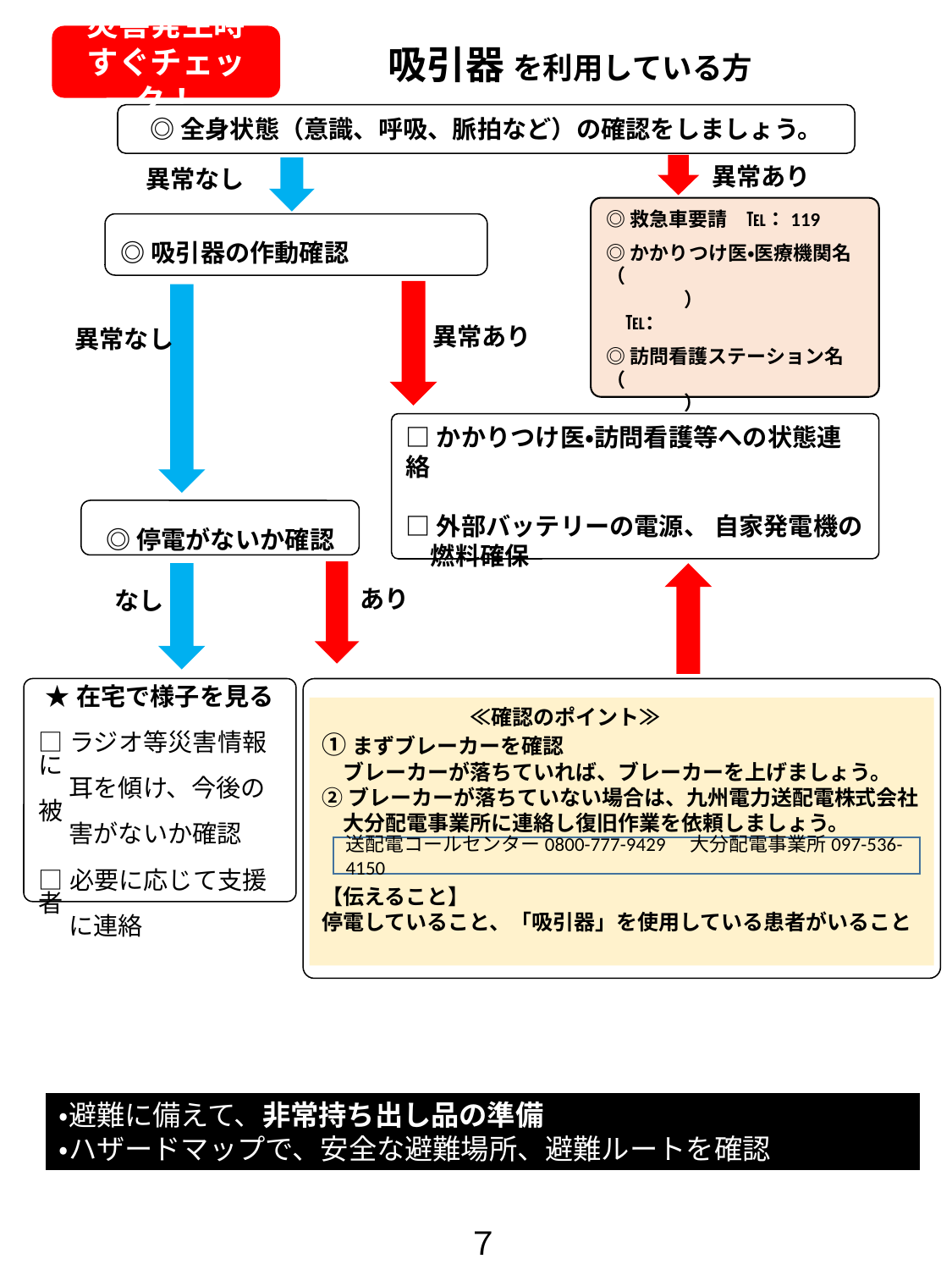

災害発生時
すぐチェック！
# 吸引器 を利用している方
◎全身状態（意識、呼吸、脈拍など）の確認をしましょう。

異常あり
異常なし

◎救急車要請　℡：119

◎かかりつけ医・医療機関名
（　　　　　　　　　　　　　　　　）
　℡：

◎訪問看護ステーション名
（　　　　　　　　　　　　　　　　）
　℡：
◎吸引器の作動確認

異常あり
異常なし
□かかりつけ医・訪問看護等への状態連絡

□外部バッテリーの電源、 自家発電機の
　燃料確保
◎停電がないか確認

あり
なし
★在宅で様子を見る

□ラジオ等災害情報に
　 耳を傾け、今後の被
　 害がないか確認

□必要に応じて支援者
　 に連絡

　　　　　　　≪確認のポイント≫
①まずブレーカーを確認
　ブレーカーが落ちていれば、ブレーカーを上げましょう。
②ブレーカーが落ちていない場合は、九州電力送配電株式会社
　大分配電事業所に連絡し復旧作業を依頼しましょう。

【伝えること】
停電していること、「吸引器」を使用している患者がいること

送配電コールセンター0800-777-9429　大分配電事業所097-536-4150
・避難に備えて、非常持ち出し品の準備
・ハザードマップで、安全な避難場所、避難ルートを確認
７